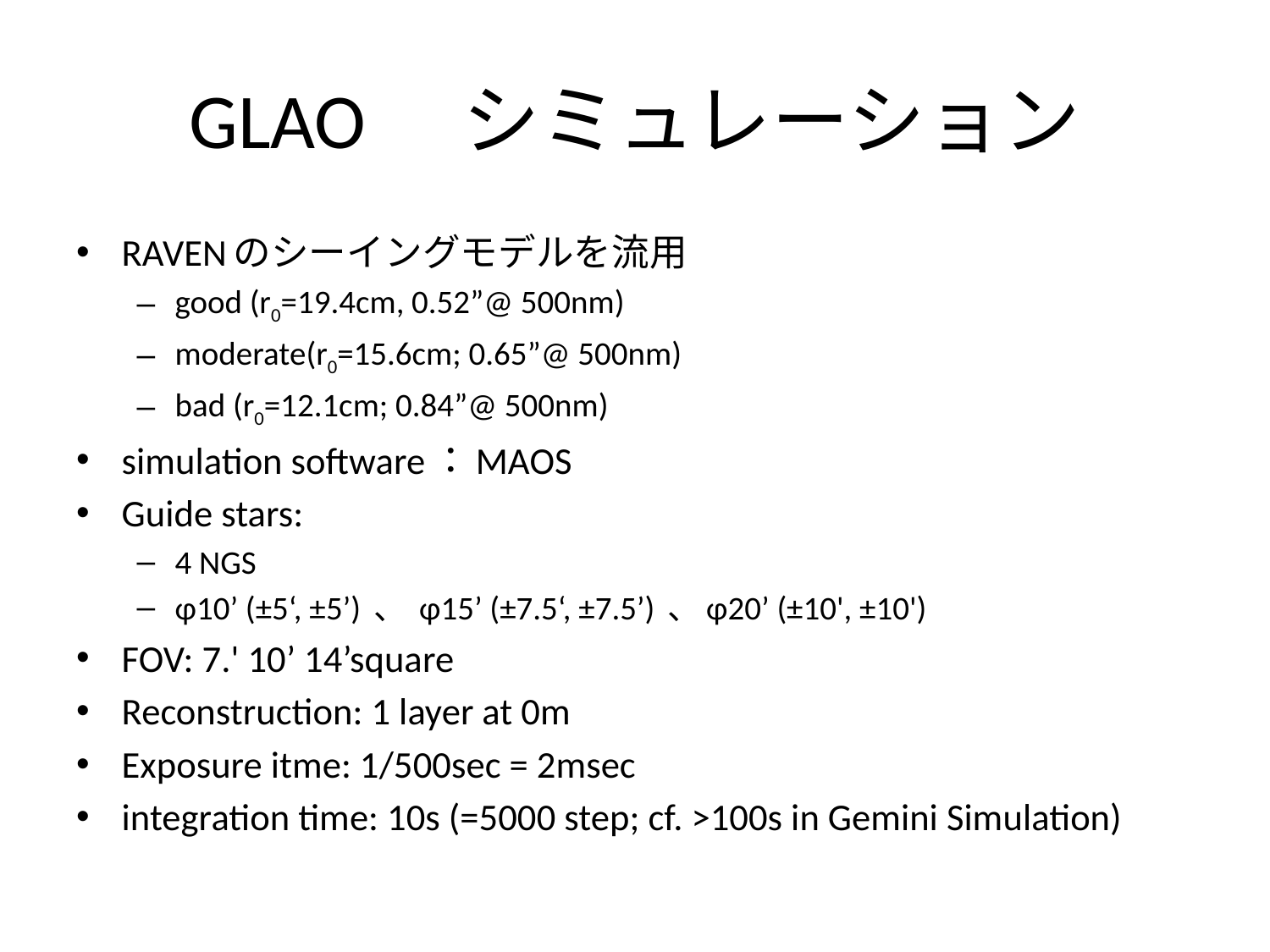

# GLAO　シミュレーション
RAVENのシーイングモデルを流用
good (r0=19.4cm, 0.52”@ 500nm)
moderate(r0=15.6cm; 0.65”@ 500nm)
bad (r0=12.1cm; 0.84”@ 500nm)
simulation software：MAOS
Guide stars:
4 NGS
φ10’ (±5‘, ±5’) 、 φ15’ (±7.5‘, ±7.5’) 、φ20’ (±10', ±10')
FOV: 7.' 10’ 14’square
Reconstruction: 1 layer at 0m
Exposure itme: 1/500sec = 2msec
integration time: 10s (=5000 step; cf. >100s in Gemini Simulation)